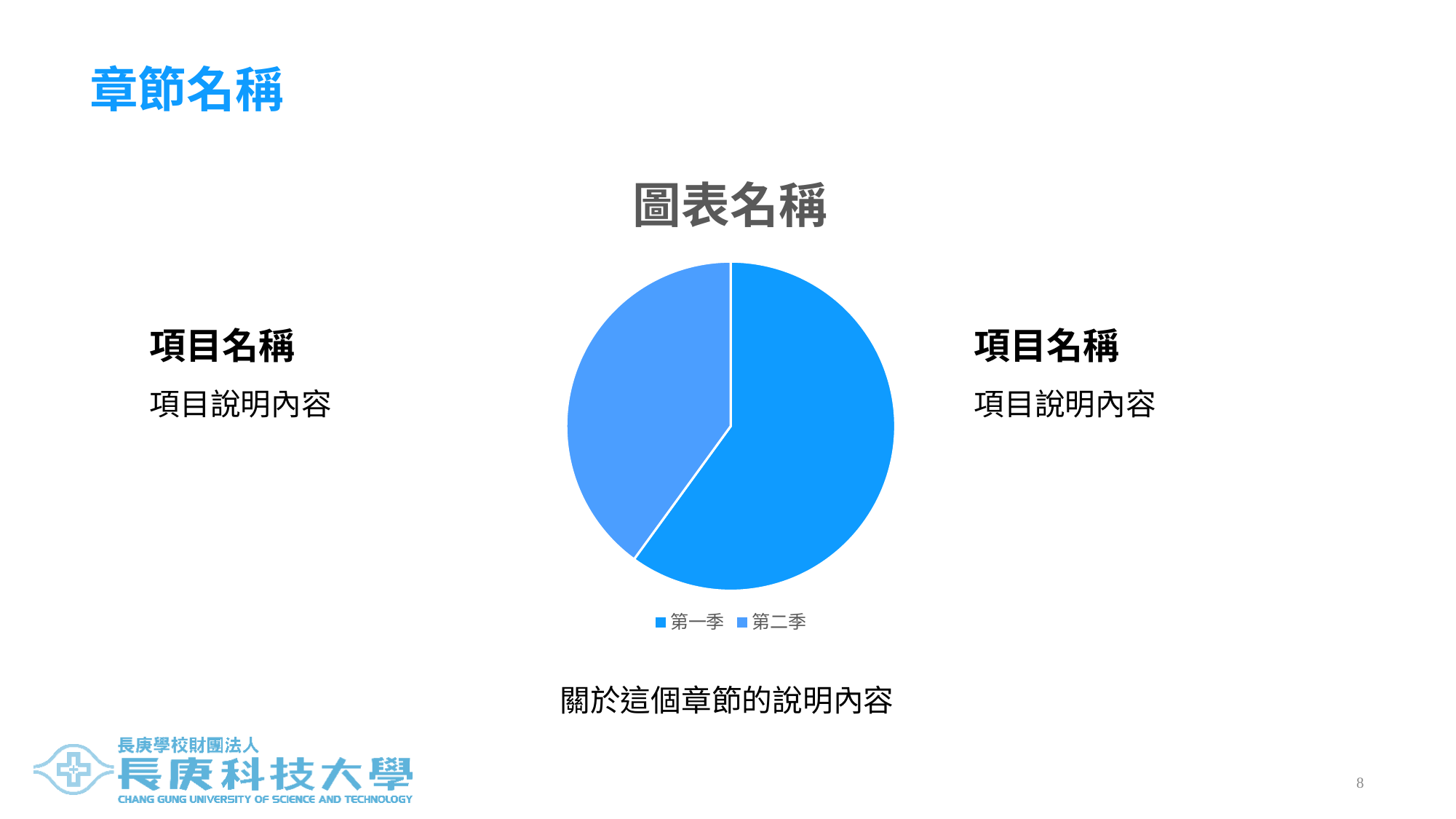

# 章節名稱

### Chart: 圖表名稱

| Category | 銷售 |
|---|---|
| 第一季 | 6.0 |
| 第二季 | 4.0 |
項目名稱
項目名稱
項目說明內容
項目說明內容
關於這個章節的說明內容
8